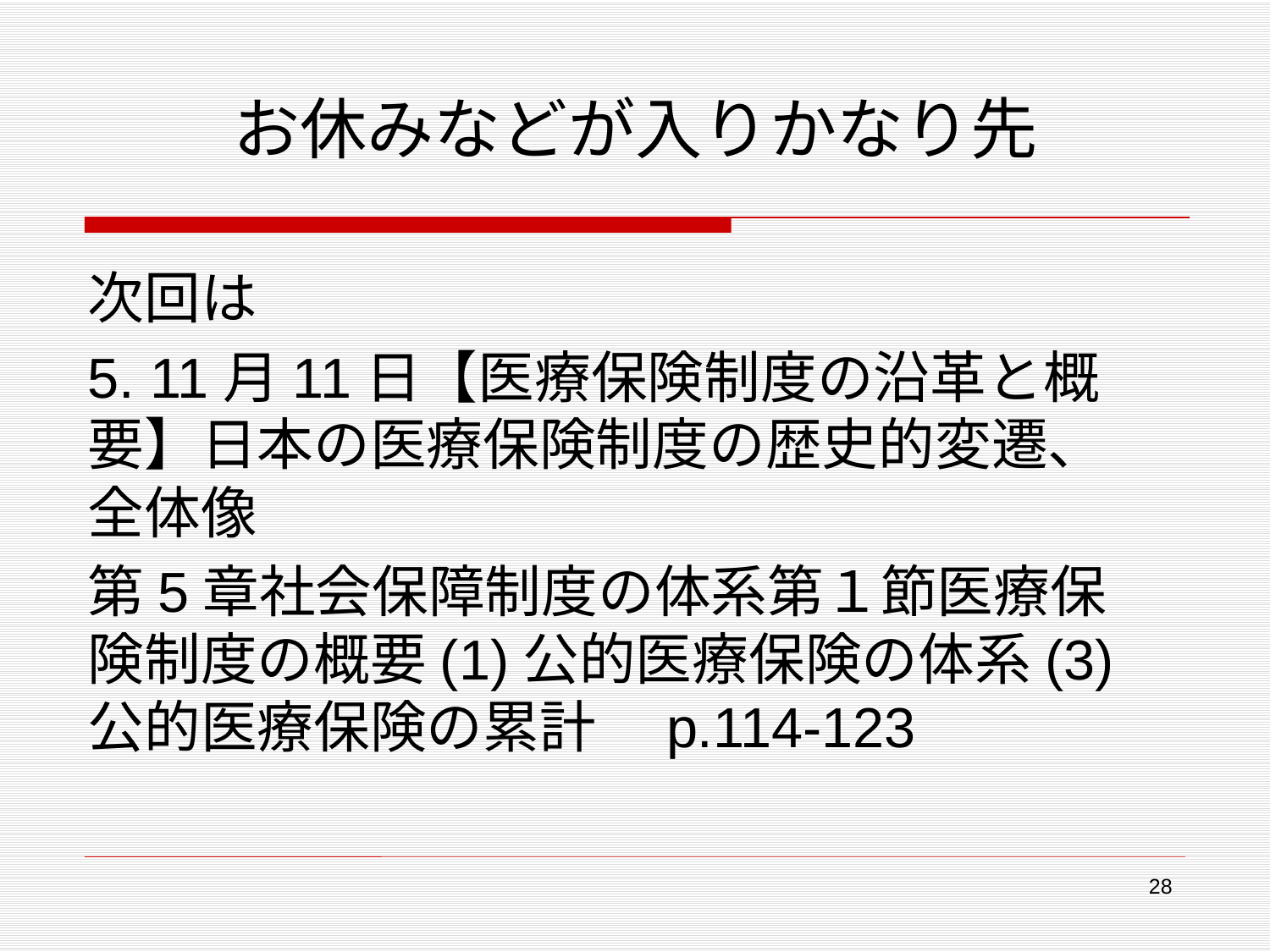

# お休みなどが入りかなり先
次回は
5. 11月11日【医療保険制度の沿革と概要】日本の医療保険制度の歴史的変遷、全体像
第5章社会保障制度の体系第１節医療保険制度の概要(1)公的医療保険の体系(3)公的医療保険の累計　p.114-123

28